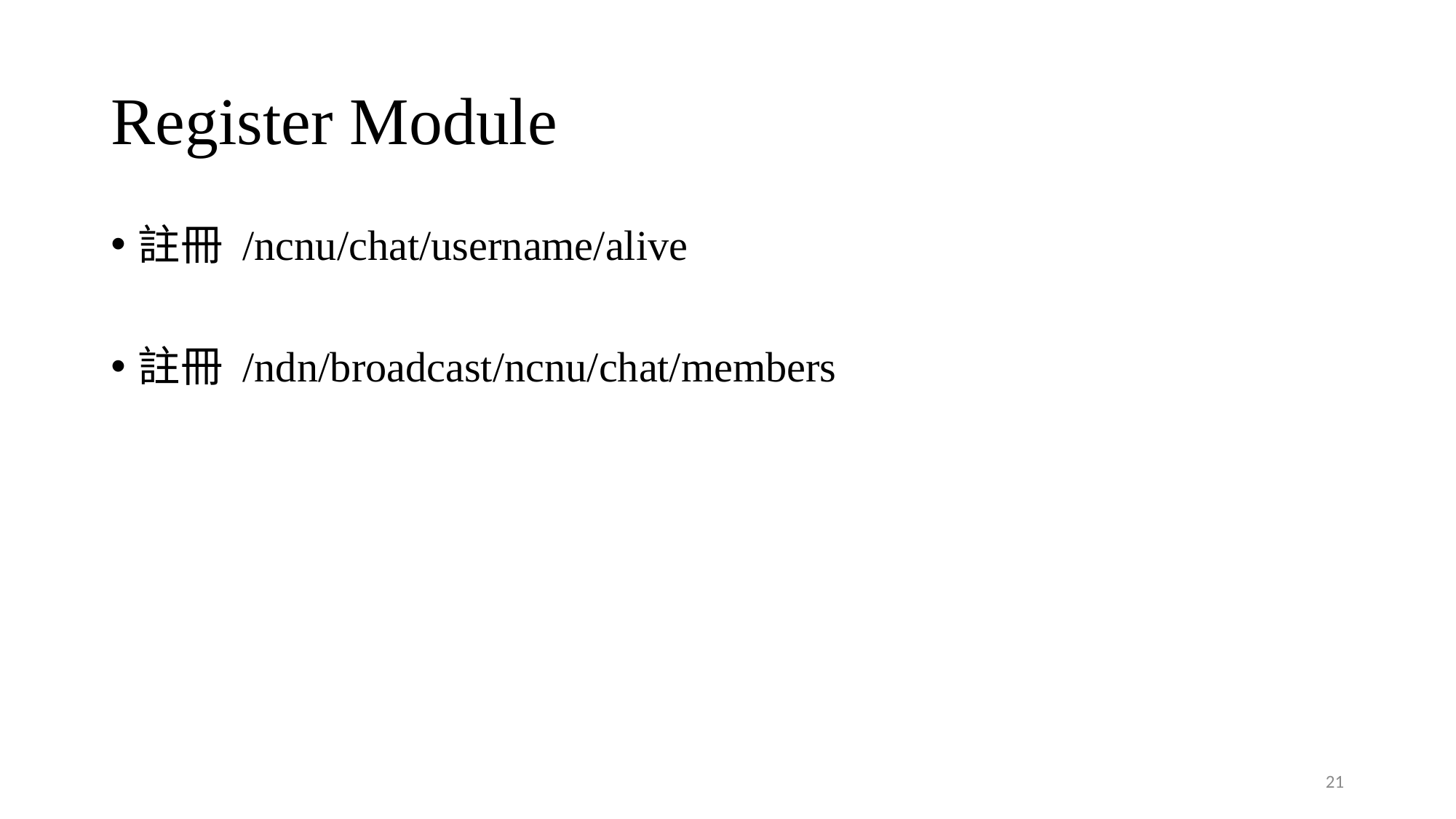

# Register Module
註冊 /ncnu/chat/username/alive

註冊 /ndn/broadcast/ncnu/chat/members

21